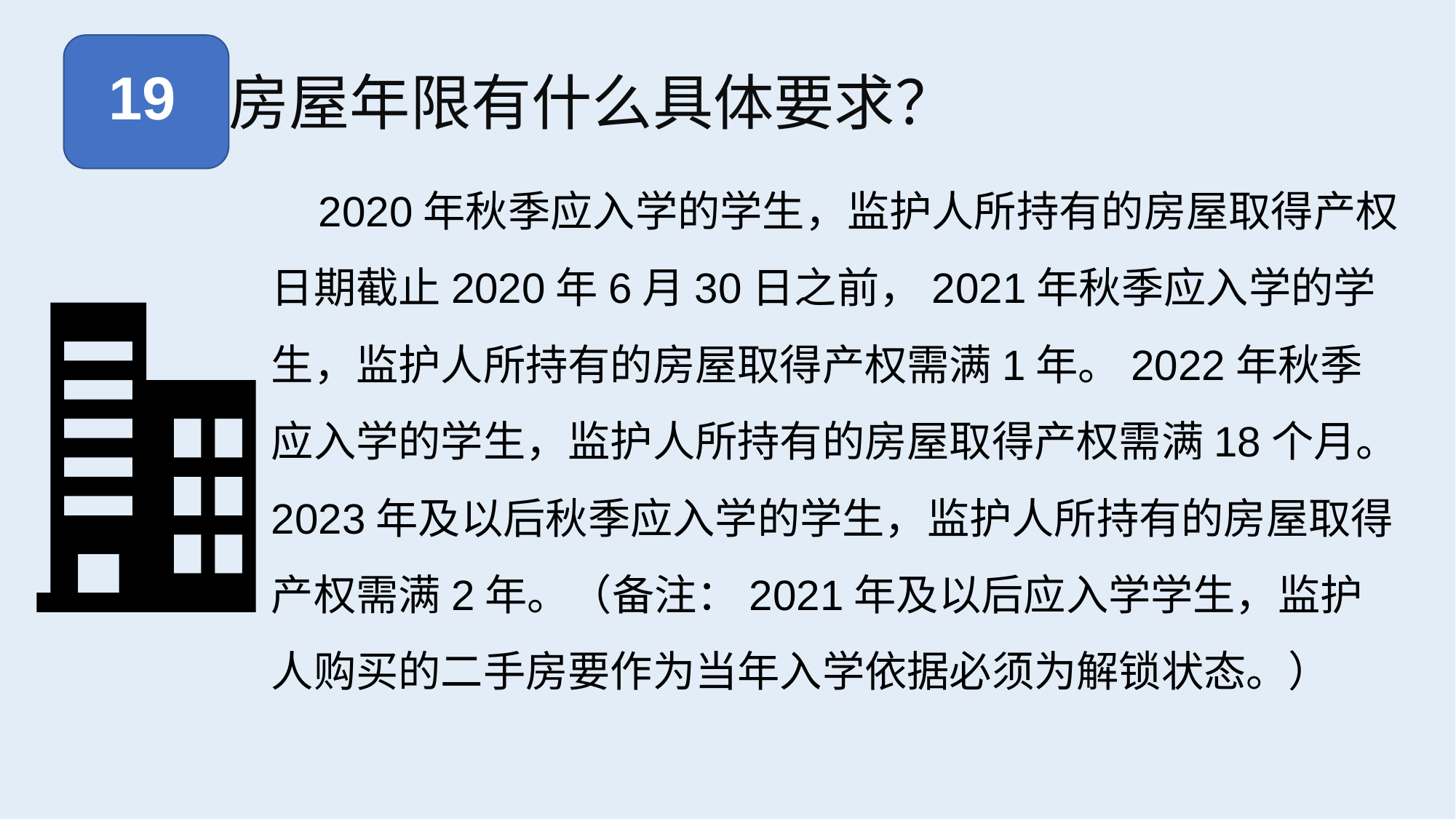

房屋年限有什么具体要求？

19
    2020年秋季应入学的学生，监护人所持有的房屋取得产权日期截止2020年6月30日之前，2021年秋季应入学的学生，监护人所持有的房屋取得产权需满1年。2022年秋季应入学的学生，监护人所持有的房屋取得产权需满18个月。2023年及以后秋季应入学的学生，监护人所持有的房屋取得产权需满2年。（备注：2021年及以后应入学学生，监护人购买的二手房要作为当年入学依据必须为解锁状态。）